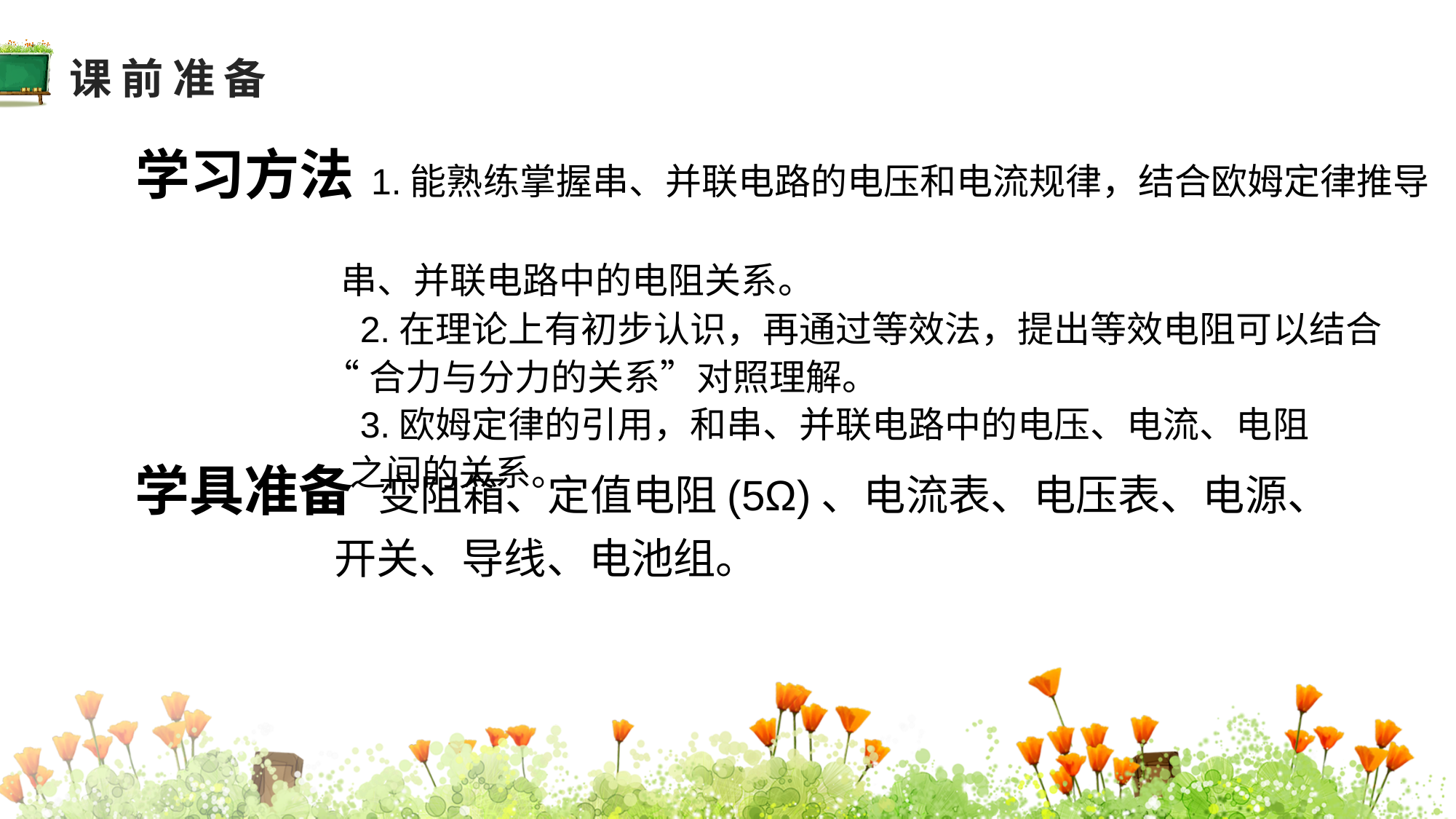

课前准备
学习方法 1.能熟练掌握串、并联电路的电压和电流规律，结合欧姆定律推导
                        串、并联电路中的电阻关系。
                      2.在理论上有初步认识，再通过等效法，提出等效电阻可以结合
                       “合力与分力的关系”对照理解。
                      3.欧姆定律的引用，和串、并联电路中的电压、电流、电阻
                         之间的关系。
学具准备  变阻箱、定值电阻(5Ω)、电流表、电压表、电源、
                    开关、导线、电池组。